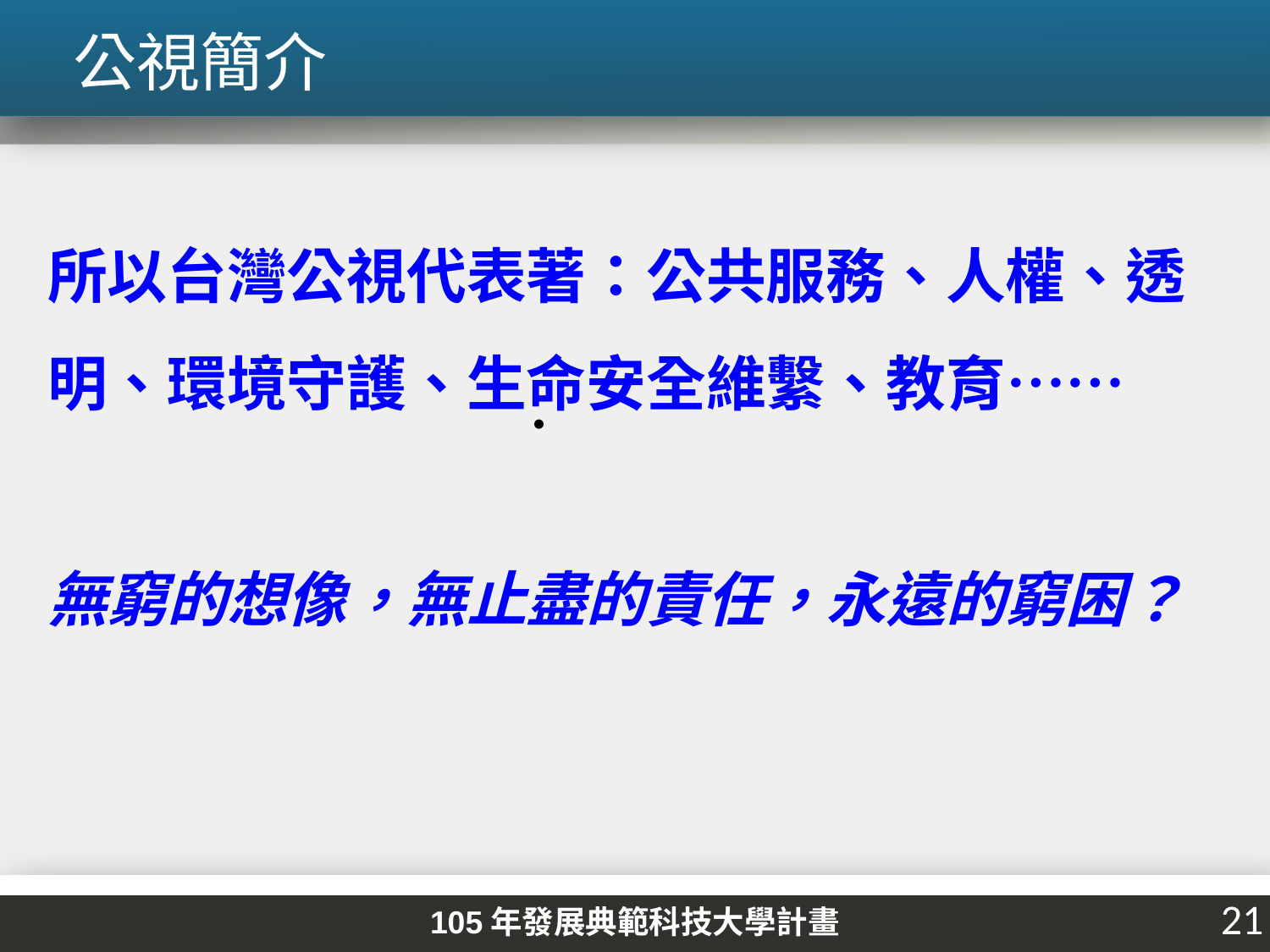

公視簡介
所以台灣公視代表著：公共服務、人權、透明、環境守護、生命安全維繫、教育……

無窮的想像，無止盡的責任，永遠的窮困？

.